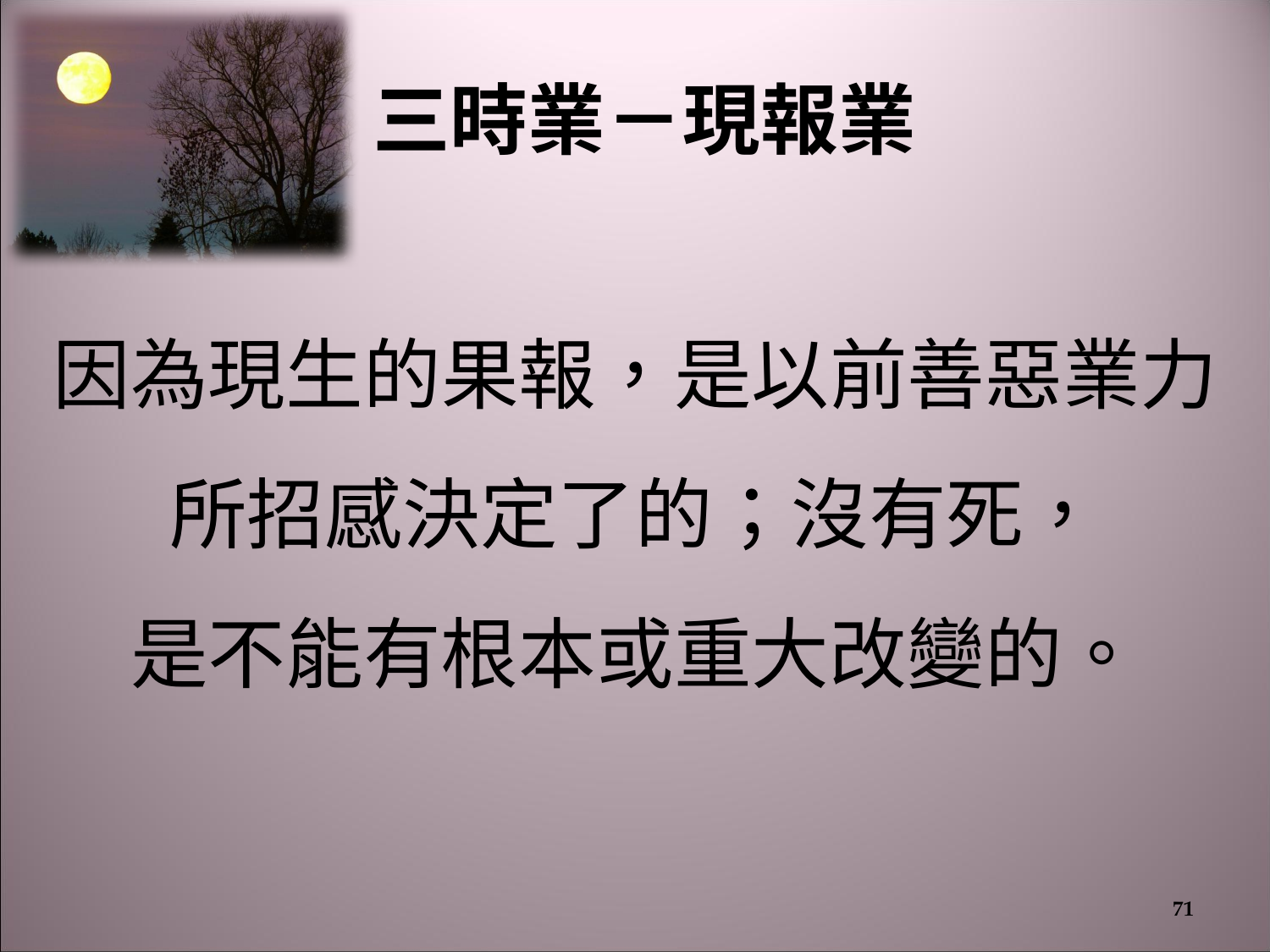

# 三時業－現報業
因為現生的果報，是以前善惡業力所招感決定了的；沒有死，
是不能有根本或重大改變的。

71